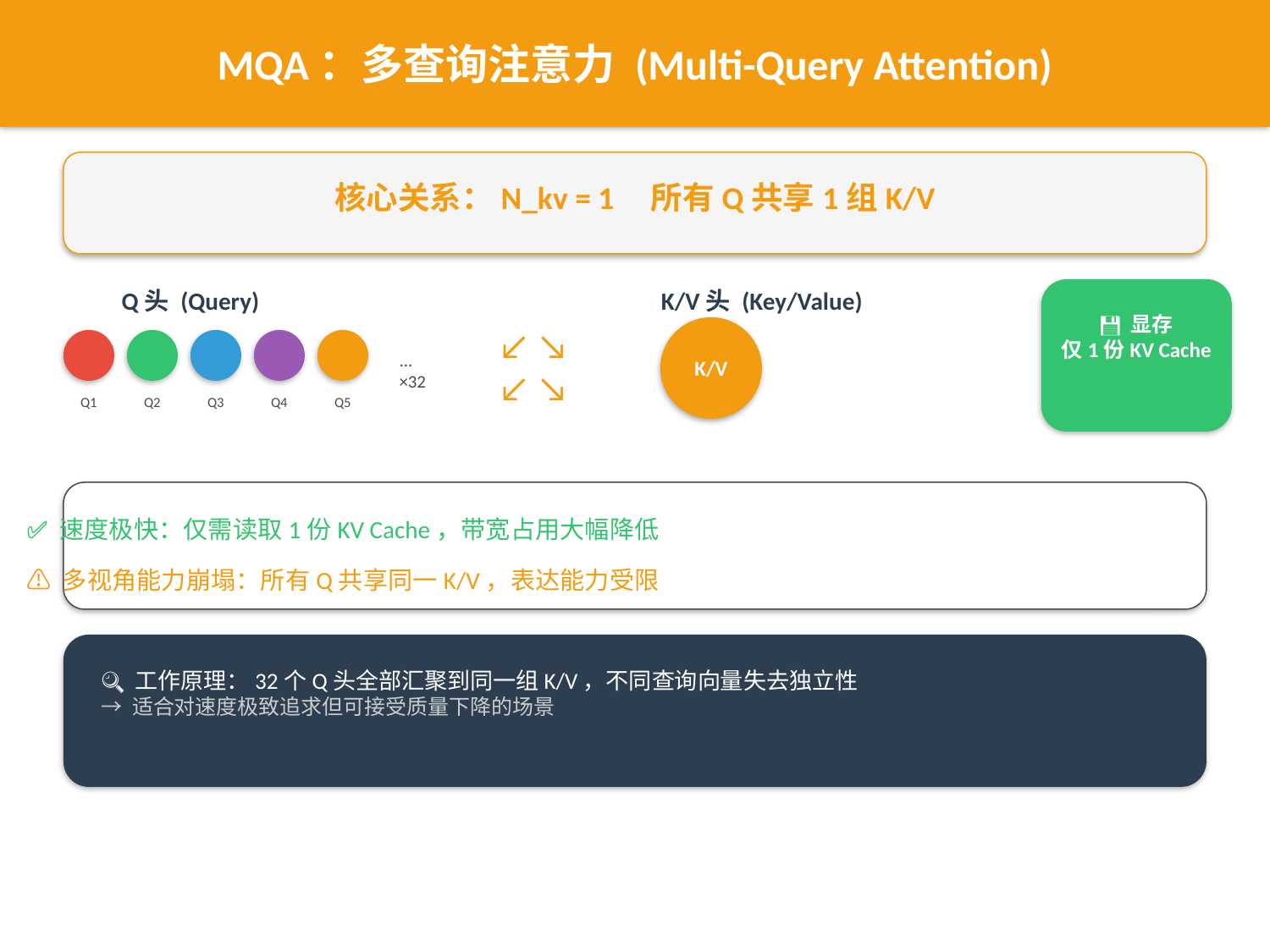

MQA：多查询注意力 (Multi-Query Attention)

核心关系：N_kv = 1    所有Q共享1组K/V
Q头 (Query)
K/V头 (Key/Value)

💾 显存
仅1份KV Cache
↙ ↘
↙ ↘

...
×32
K/V
Q1
Q2
Q3
Q4
Q5

✅ 速度极快：仅需读取1份KV Cache，带宽占用大幅降低
⚠️ 多视角能力崩塌：所有Q共享同一K/V，表达能力受限

🔍 工作原理：32个Q头全部汇聚到同一组K/V，不同查询向量失去独立性
→ 适合对速度极致追求但可接受质量下降的场景